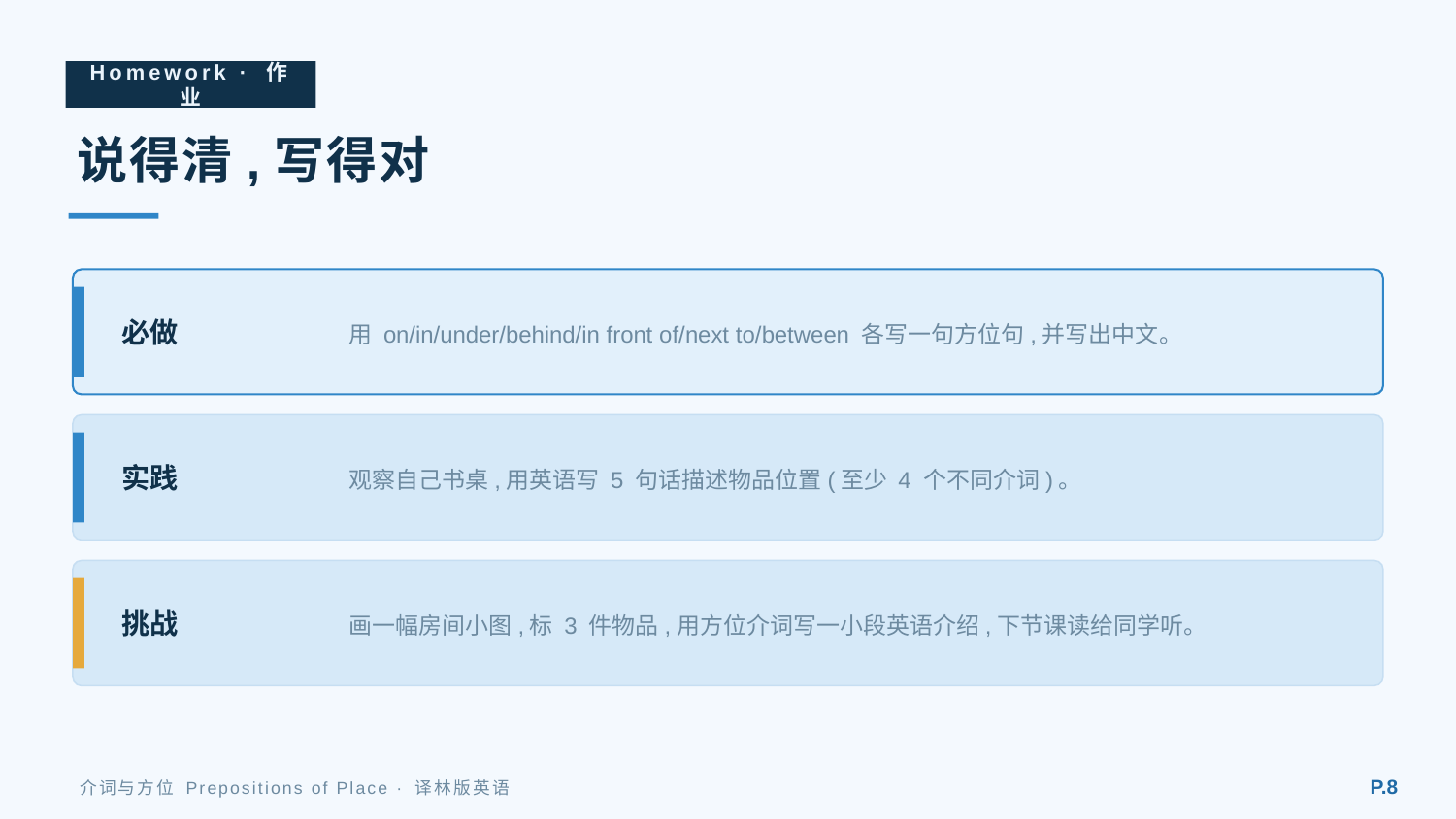

Homework · 作业

说得清,写得对

用 on/in/under/behind/in front of/next to/between 各写一句方位句,并写出中文。
必做

观察自己书桌,用英语写 5 句话描述物品位置(至少 4 个不同介词)。
实践

画一幅房间小图,标 3 件物品,用方位介词写一小段英语介绍,下节课读给同学听。
挑战

P.8
介词与方位 Prepositions of Place · 译林版英语